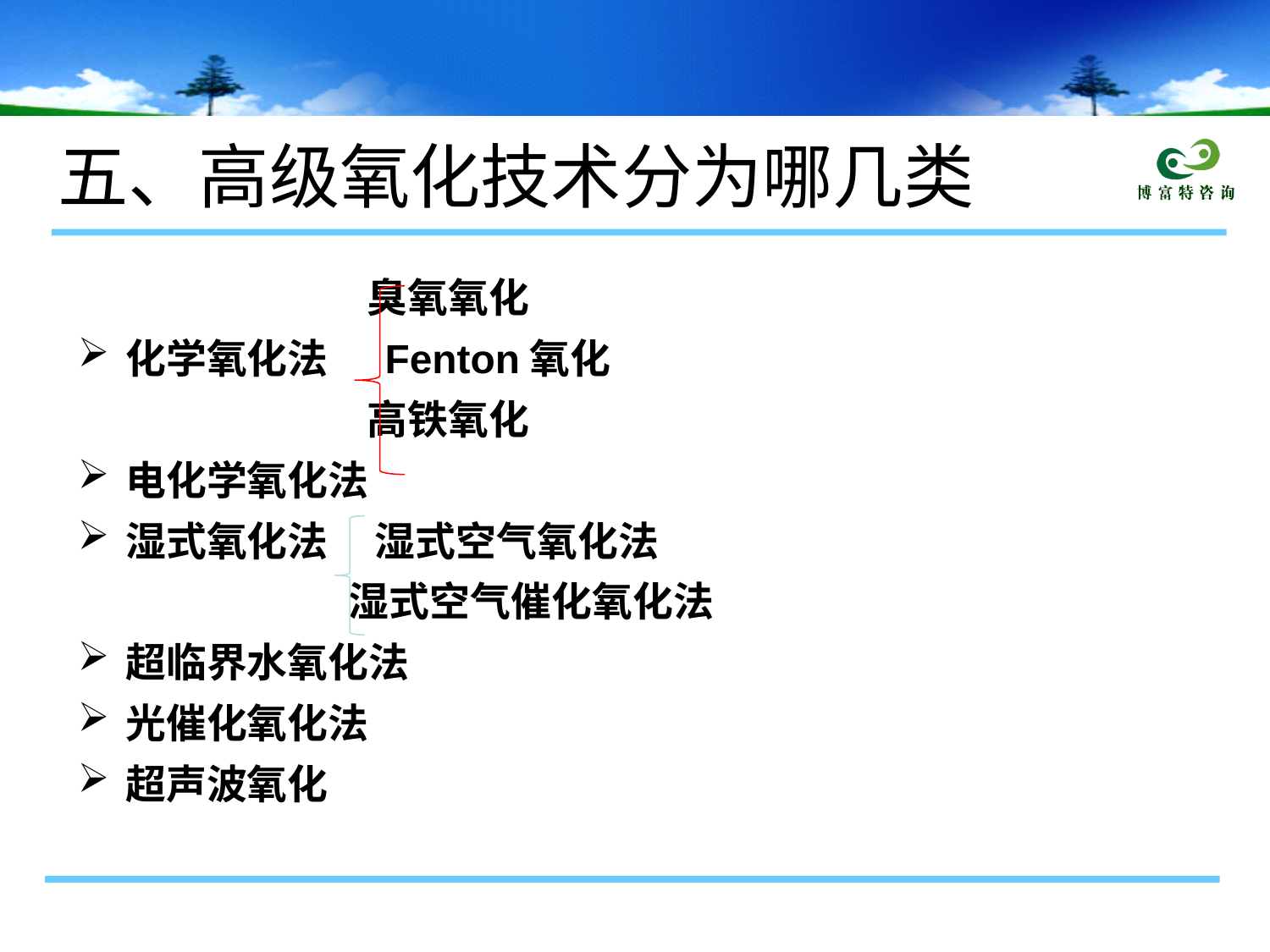

# 五、高级氧化技术分为哪几类
                              臭氧氧化
化学氧化法     Fenton氧化
                              高铁氧化
电化学氧化法
湿式氧化法     湿式空气氧化法
                            湿式空气催化氧化法
超临界水氧化法
光催化氧化法
超声波氧化